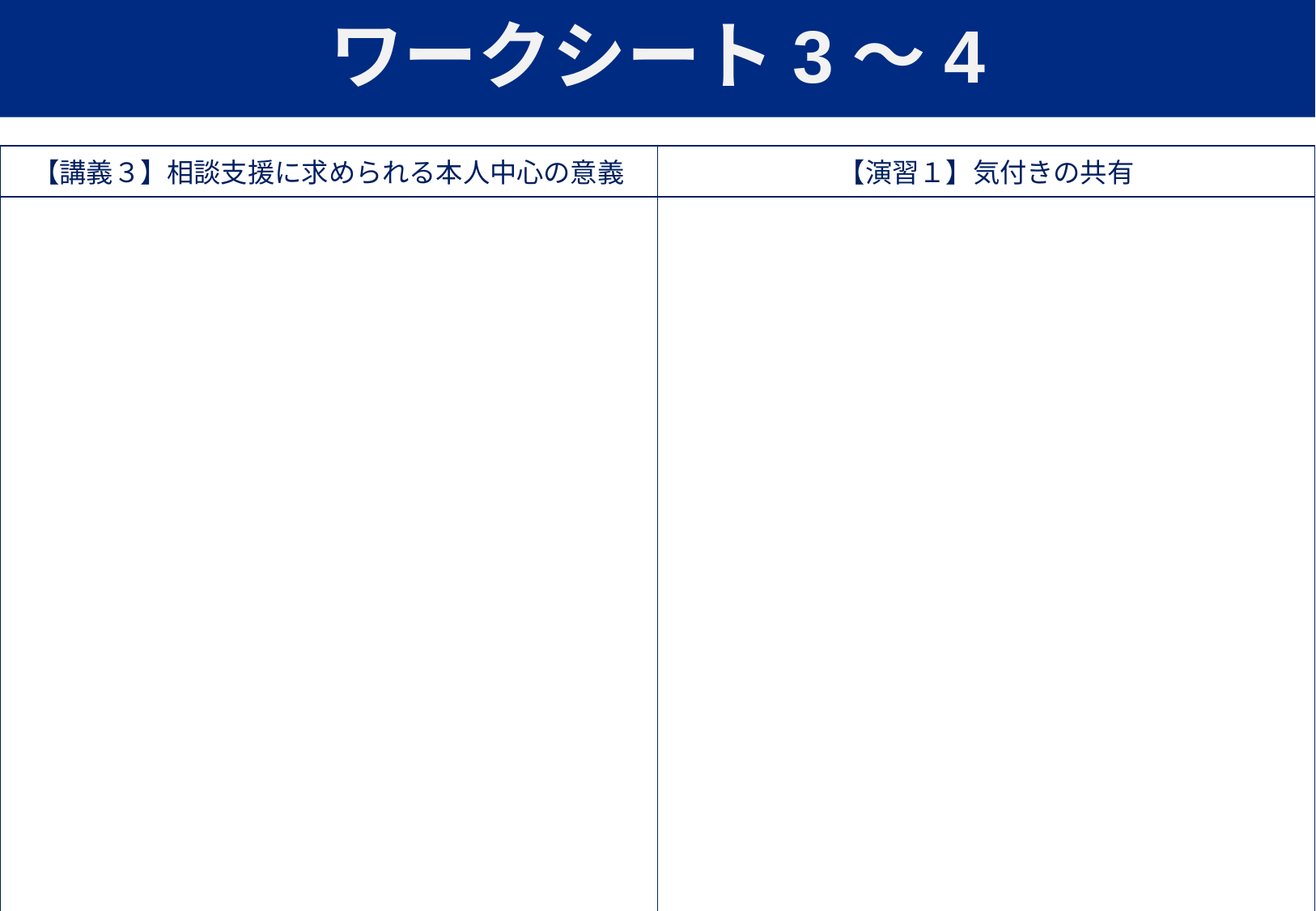

# ワークシート3～4
| 【講義３】相談支援に求められる本人中心の意義 | 【演習１】気付きの共有 |
| --- | --- |
|  |  |